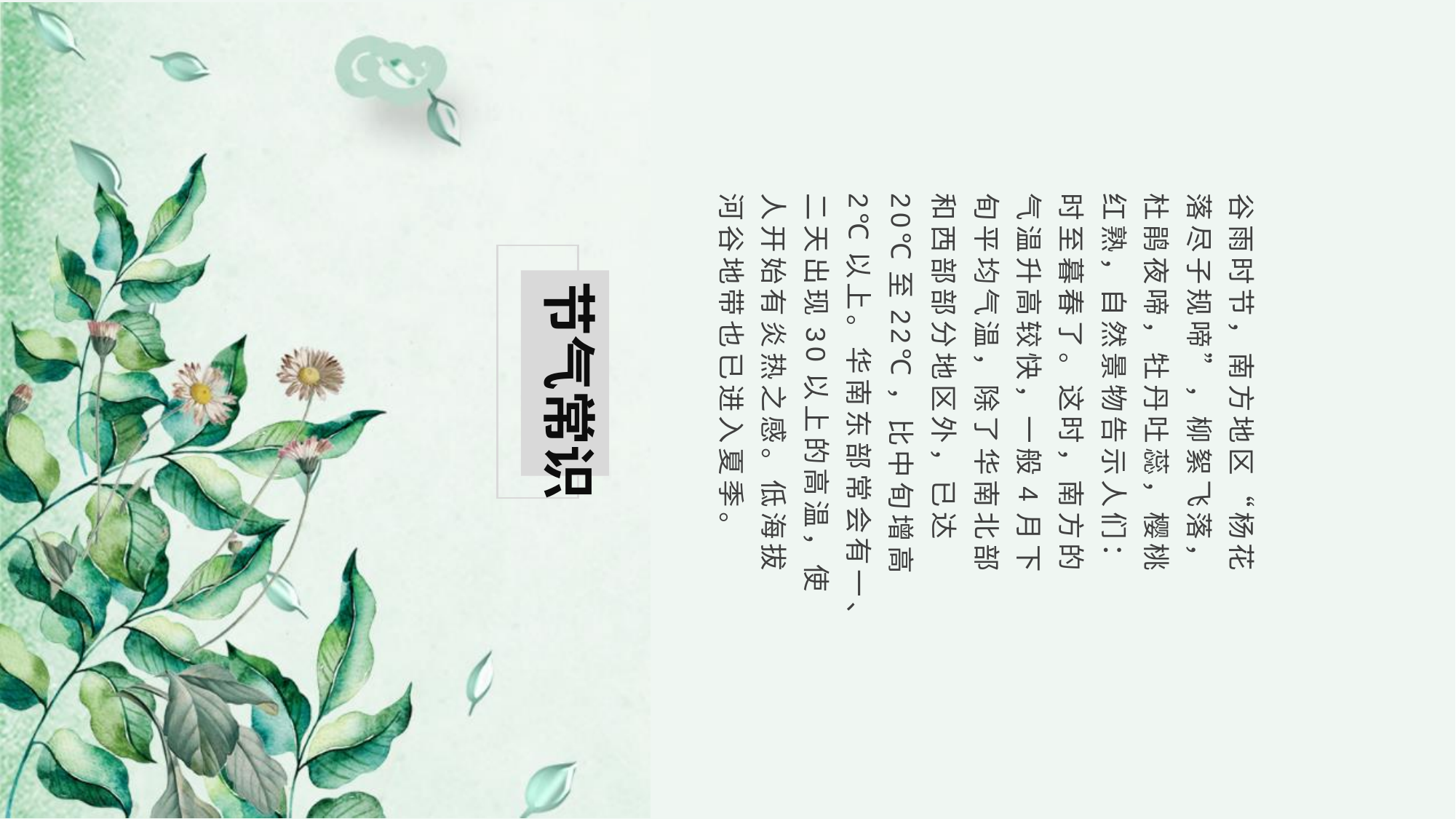

谷雨时节，南方地区“杨花落尽子规啼”，柳絮飞落，杜鹃夜啼，牡丹吐蕊，樱桃红熟，自然景物告示人们：时至暮春了。这时，南方的气温升高较快，一般4月下旬平均气温，除了华南北部和西部部分地区外，已达20℃至22℃，比中旬增高2℃以上。华南东部常会有一、二天出现30以上的高温，使人开始有炎热之感。低海拔河谷地带也已进入夏季。

节气常识